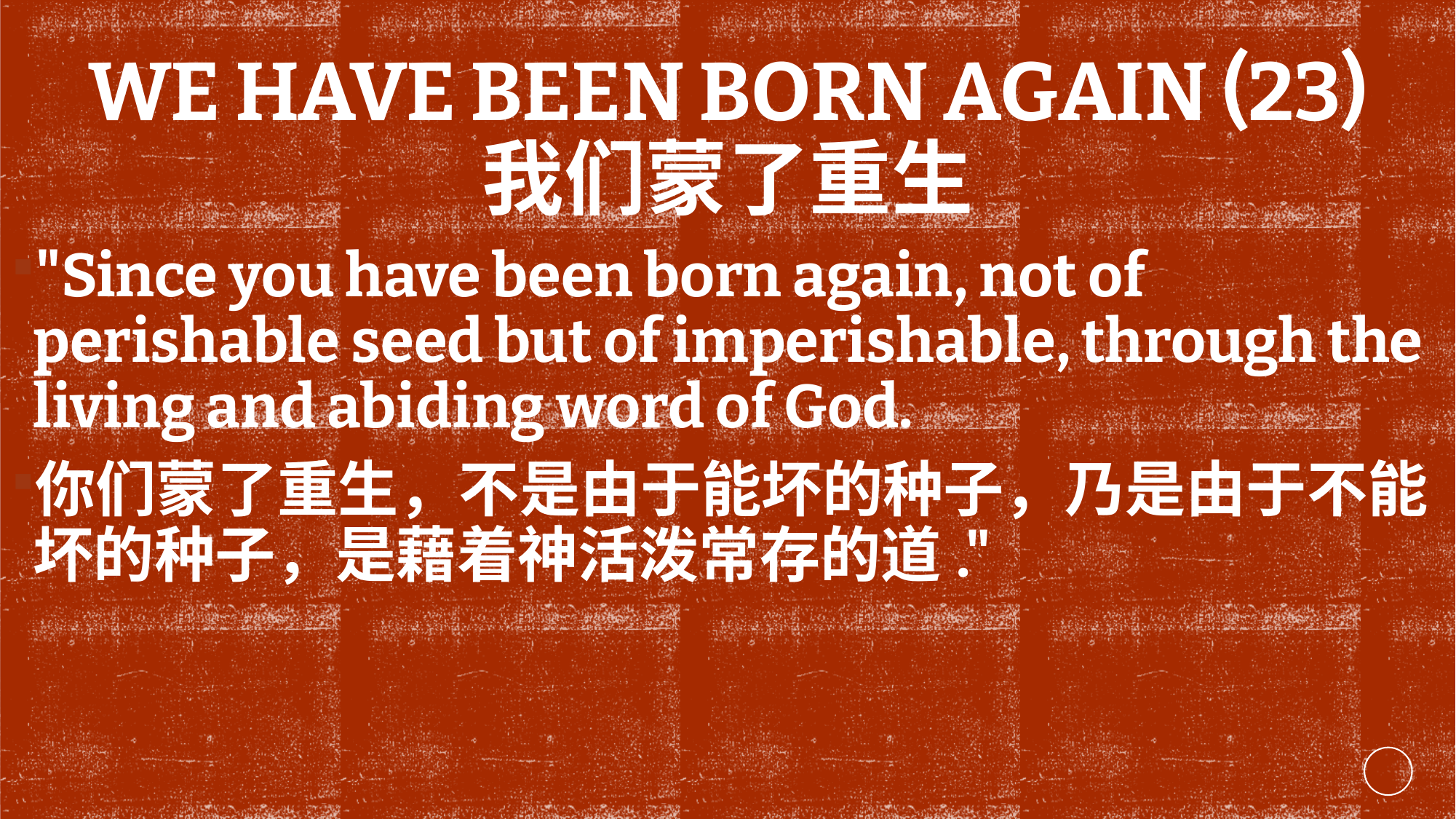

# We HAVE BEEN born again (23) 我们蒙了重生
"Since you have been born again, not of perishable seed but of imperishable, through the living and abiding word of God.
你们蒙了重生，不是由于能坏的种子，乃是由于不能坏的种子，是藉着神活泼常存的道."